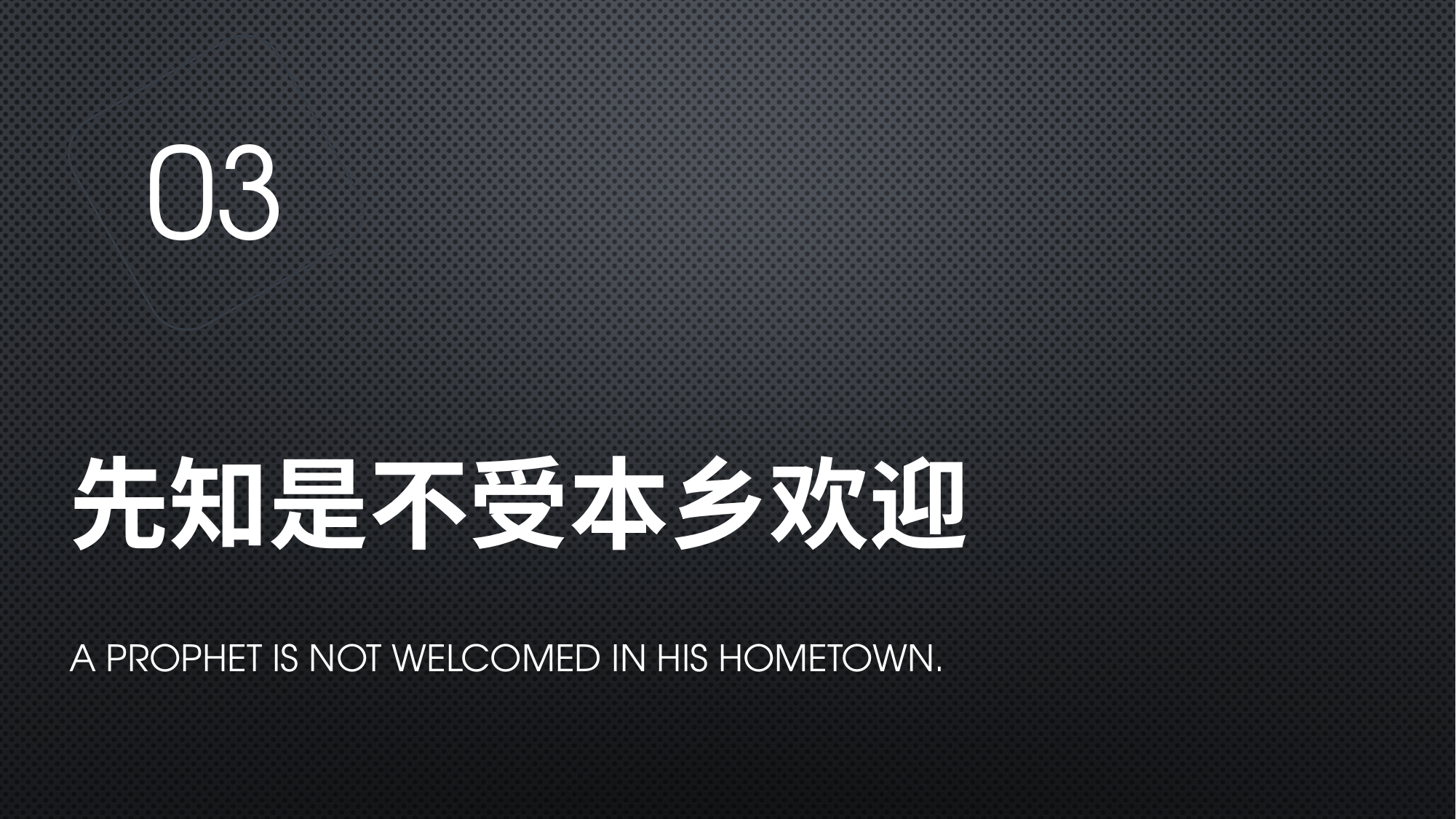

03
# 先知是不受本乡欢迎
A prophet is not welcomed in his hometown.